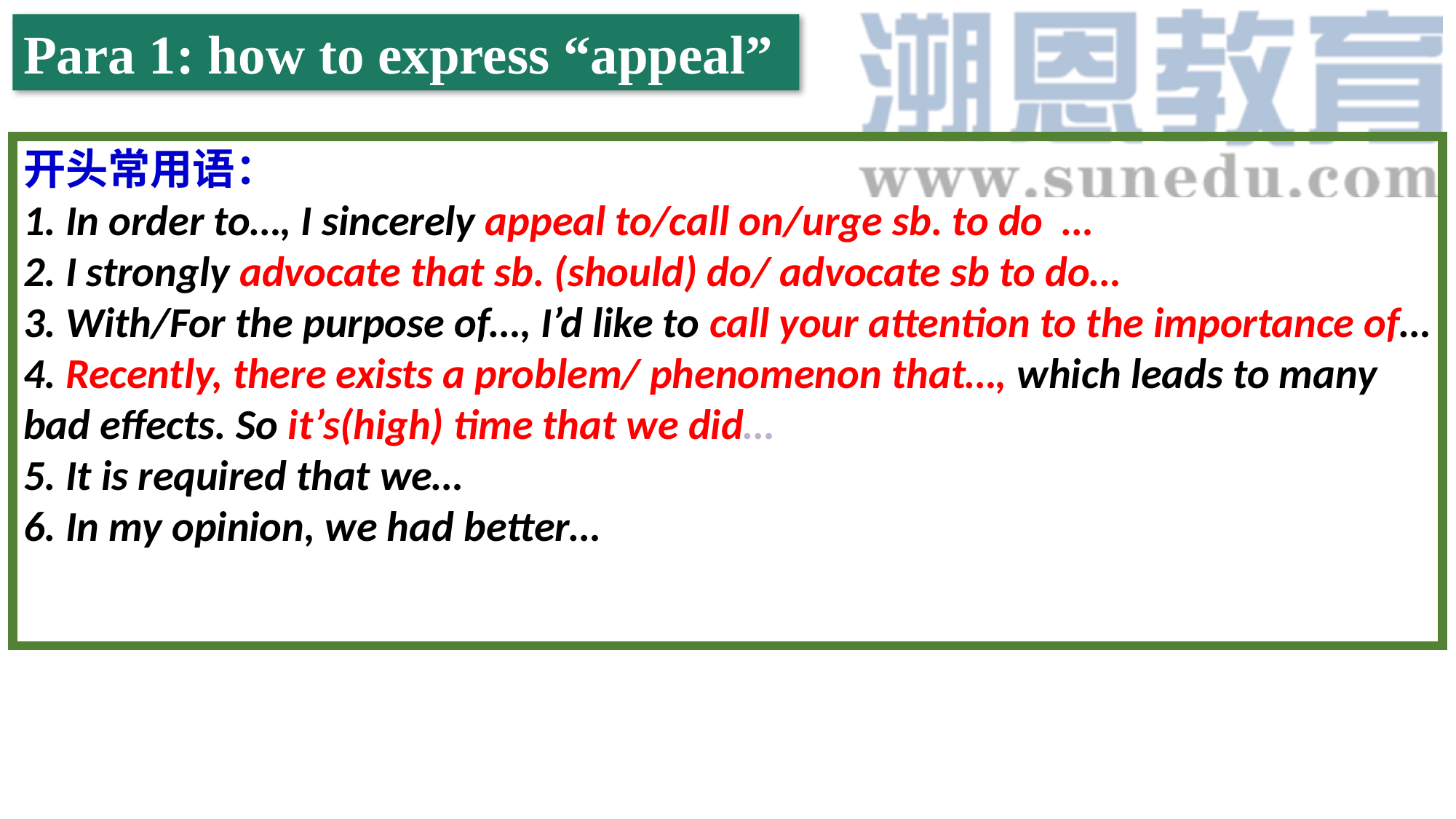

Para 1: how to express “appeal”

开头常用语：
1. In order to…, I sincerely appeal to/call on/urge sb. to do  …
2. I strongly advocate that sb. (should) do/ advocate sb to do…
3. With/For the purpose of…, I’d like to call your attention to the importance of…
4. Recently, there exists a problem/ phenomenon that…, which leads to many bad effects. So it’s(high) time that we did…
5. It is required that we…
6. In my opinion, we had better…